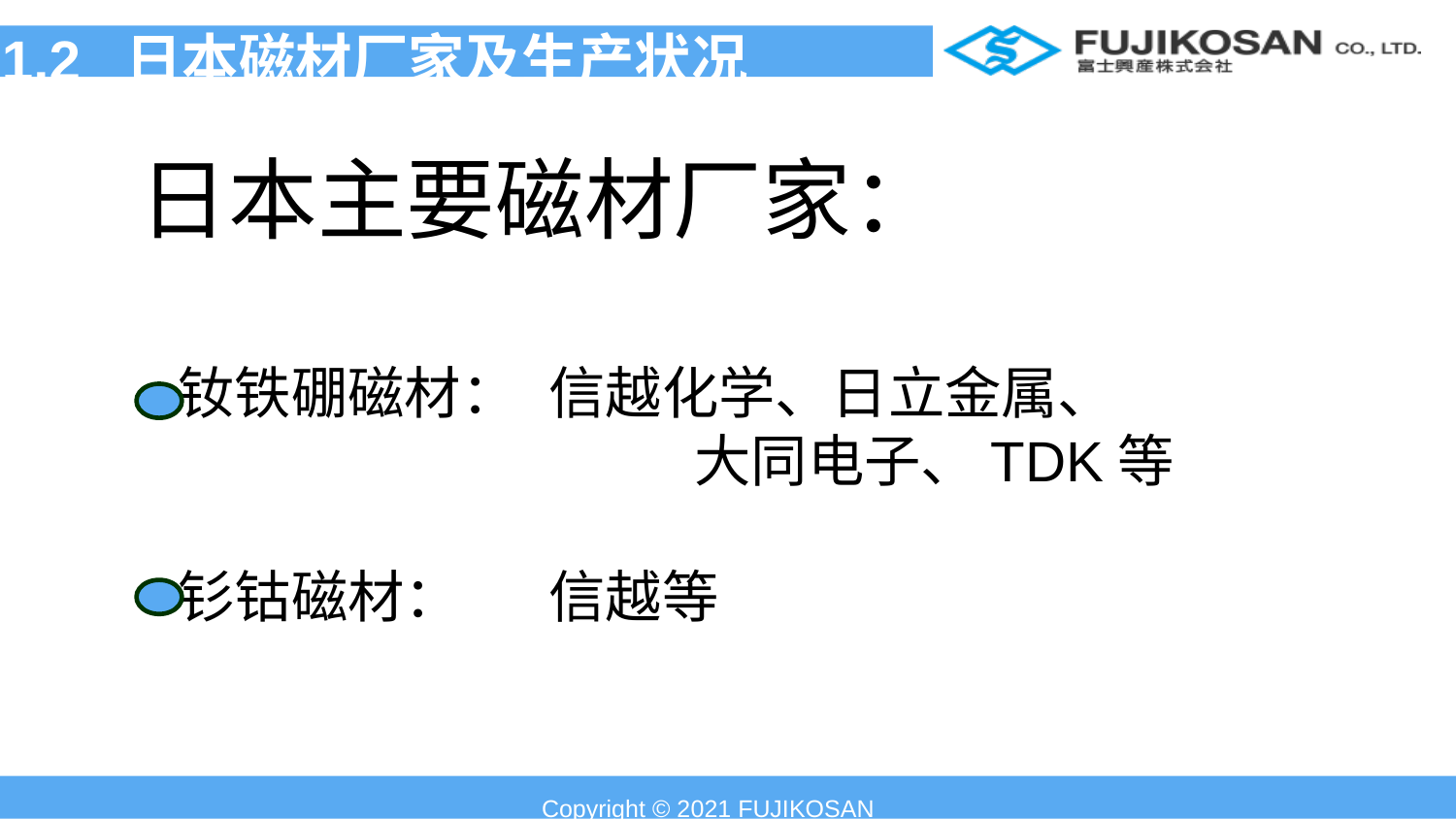

1.2  日本磁材厂家及生产状况
日本主要磁材厂家：

  钕铁硼磁材：	信越化学、日立金属、					大同电子、TDK等

  钐钴磁材：	信越等